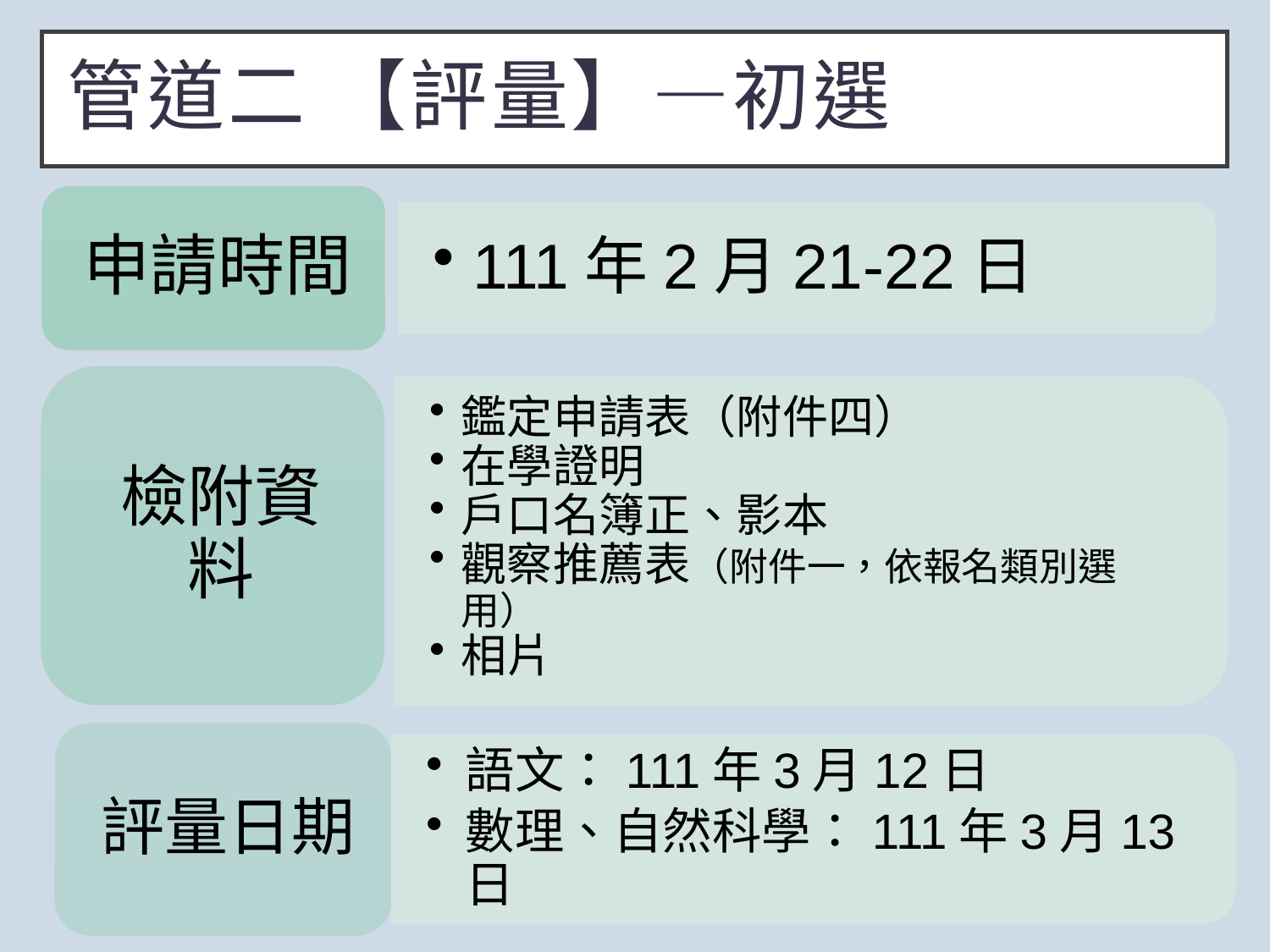

# 管道二 【評量】—初選
111年2月21-22日
申請時間
鑑定申請表（附件四）
在學證明
戶口名簿正、影本
觀察推薦表（附件一，依報名類別選用）
相片
檢附資料
語文：111年3月12日
數理、自然科學：111年3月13日
評量日期